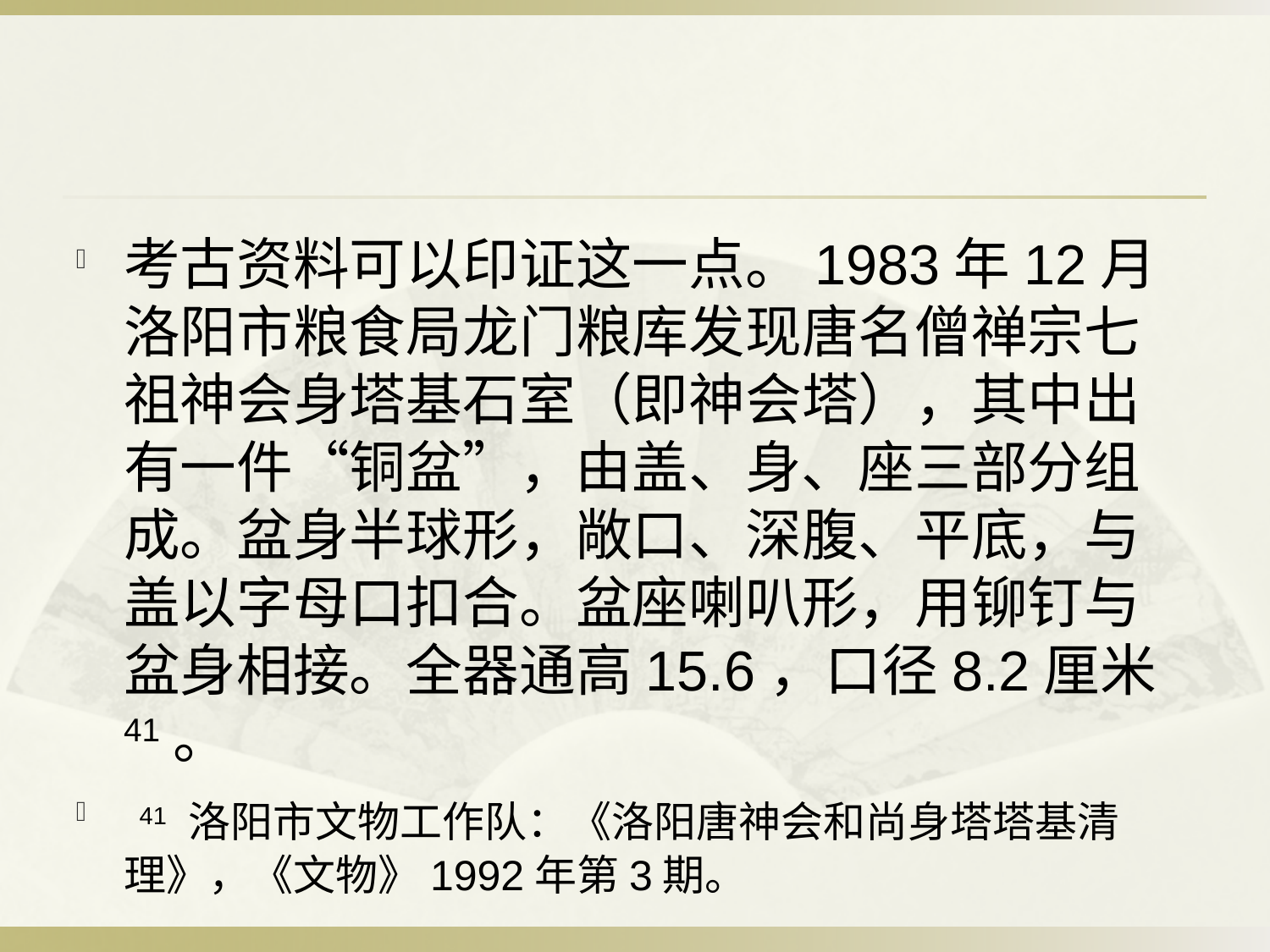

#
考古资料可以印证这一点。1983年12月洛阳市粮食局龙门粮库发现唐名僧禅宗七祖神会身塔基石室（即神会塔），其中出有一件“铜盆”，由盖、身、座三部分组成。盆身半球形，敞口、深腹、平底，与盖以字母口扣合。盆座喇叭形，用铆钉与盆身相接。全器通高15.6，口径8.2厘米41。
 41 洛阳市文物工作队：《洛阳唐神会和尚身塔塔基清理》，《文物》1992年第3期。